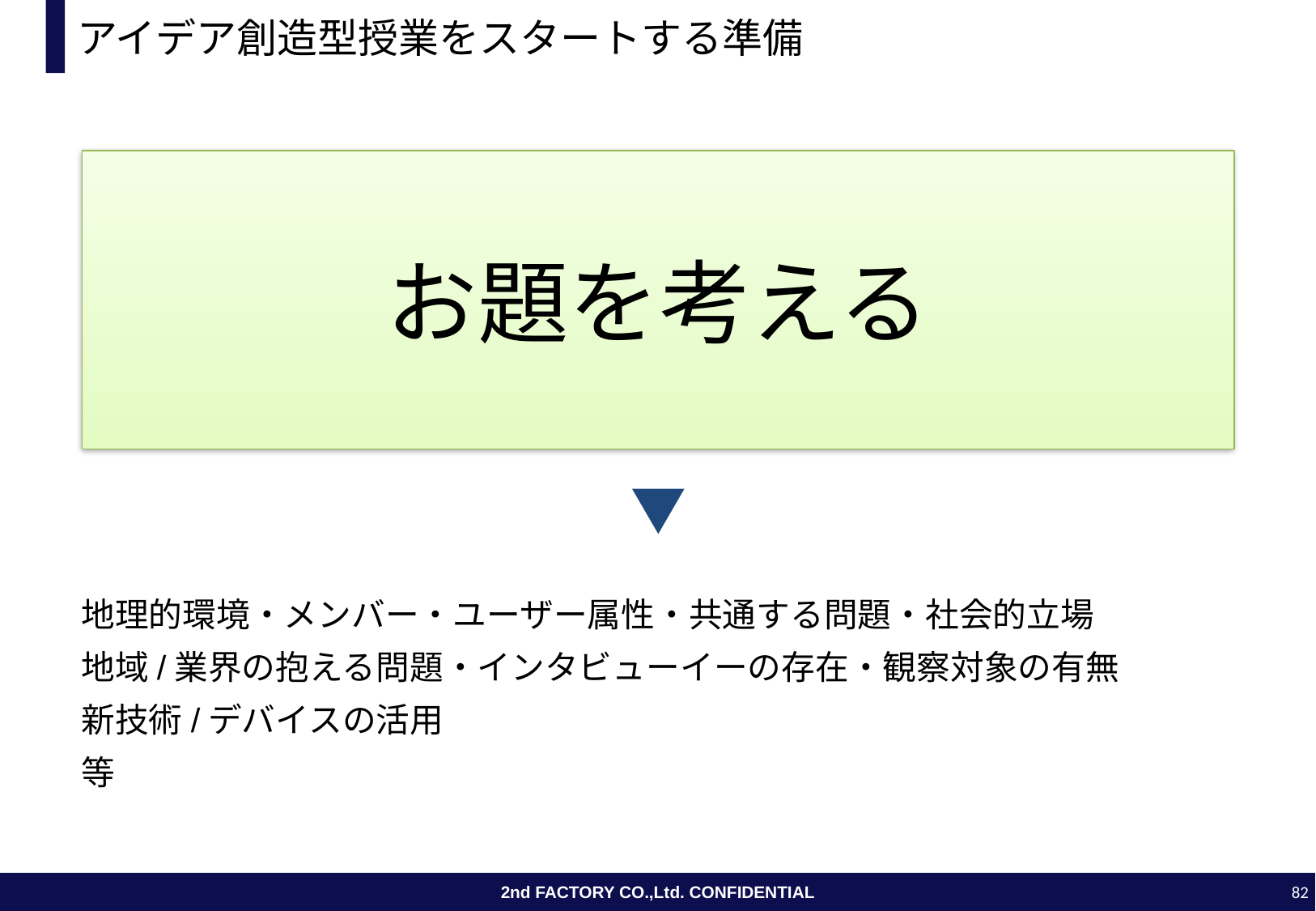

# アイデア創造型授業をスタートする準備
お題を考える

地理的環境・メンバー・ユーザー属性・共通する問題・社会的立場
地域/業界の抱える問題・インタビューイーの存在・観察対象の有無
新技術/デバイスの活用
等